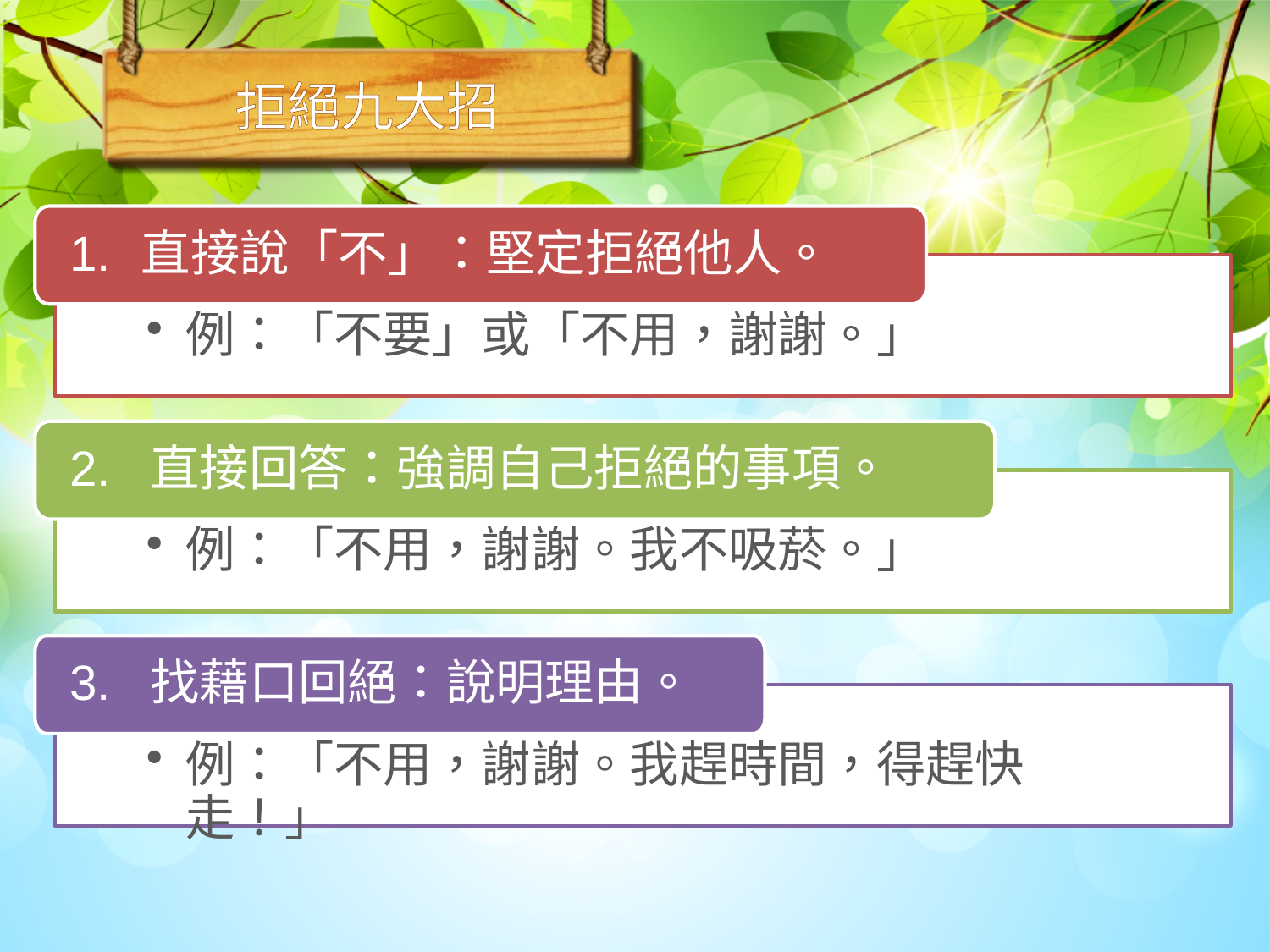

# 拒絕九大招
直接說「不」：堅定拒絕他人。
例：「不要」或「不用，謝謝。」
2.  直接回答：強調自己拒絕的事項。
例：「不用，謝謝。我不吸菸。」
3.  找藉口回絕：說明理由。
例：「不用，謝謝。我趕時間，得趕快走！」